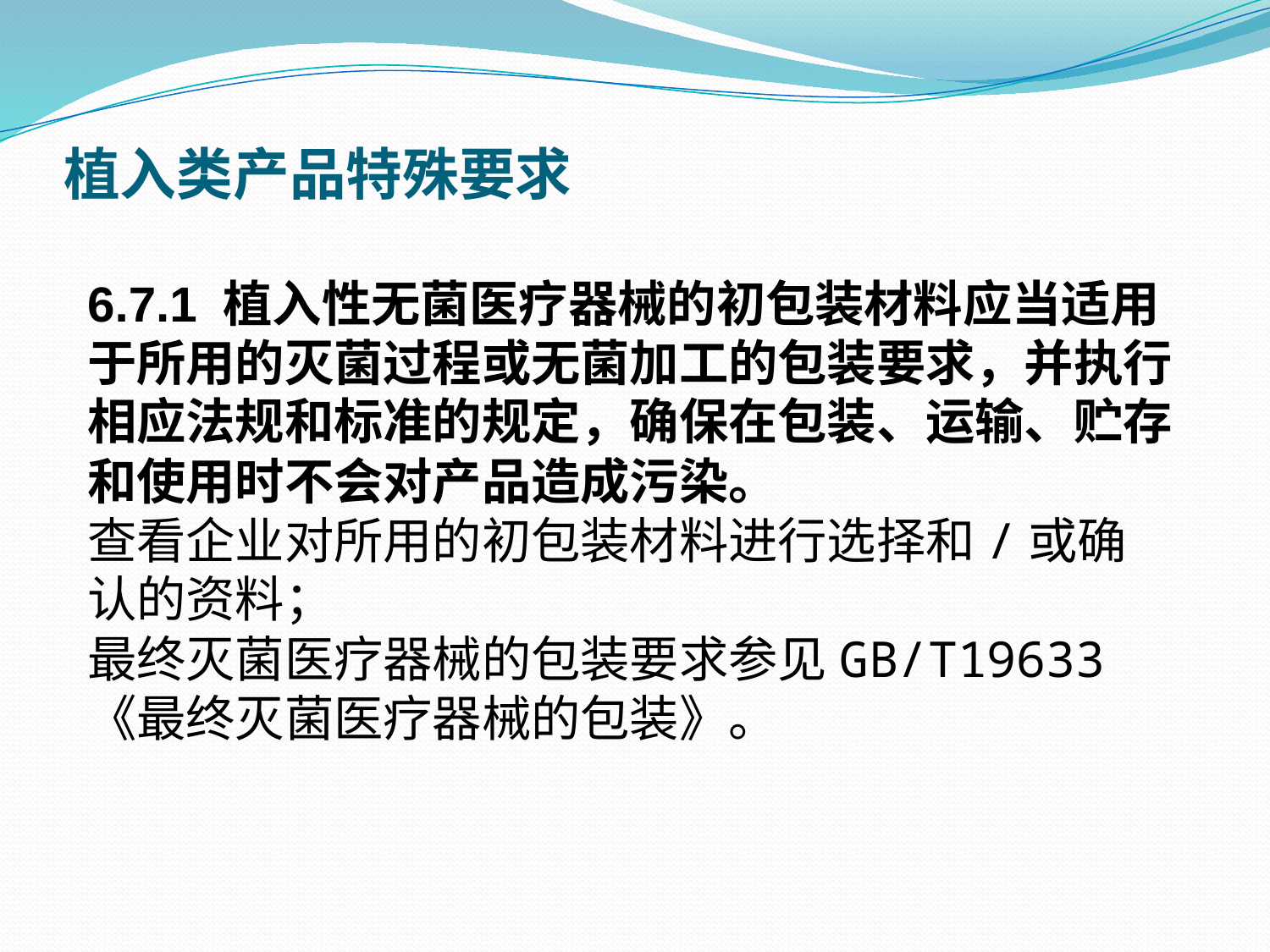

植入类产品特殊要求
6.7.1 植入性无菌医疗器械的初包装材料应当适用于所用的灭菌过程或无菌加工的包装要求，并执行相应法规和标准的规定，确保在包装、运输、贮存和使用时不会对产品造成污染。
查看企业对所用的初包装材料进行选择和/或确认的资料；
最终灭菌医疗器械的包装要求参见GB/T19633《最终灭菌医疗器械的包装》。